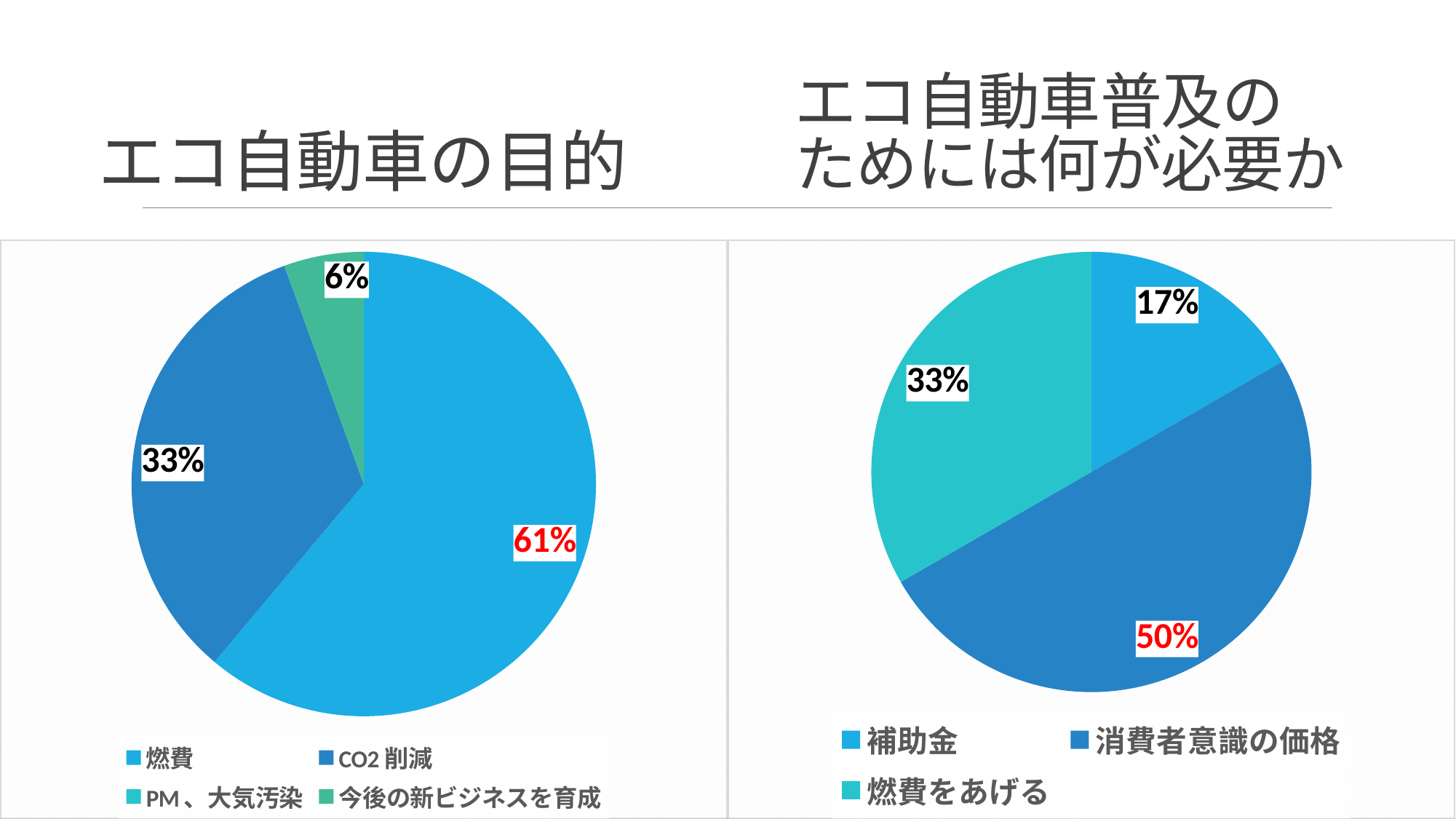

エコ自動車普及の
ためには何が必要か
# エコ自動車の目的

### Chart

| Category |  |  |  |  |  |
|---|---|---|---|---|---|
| 燃費 | 11.0 | 11.0 | 1.0 | 1.0 | 1.0 |
| CO2削減 | 6.0 | 12.0 | 1.0 | 1.0 | None |
| PM、大気汚染 | None | 1.0 | 1.0 | None | None |
| 今後の新ビジネスを育成 | 1.0 | 1.0 | 1.0 | None | None |

### Chart

| Category |  |  |  |  |  |
|---|---|---|---|---|---|
| 補助金 | 3.0 | 7.0 | 1.0 | None | 1.0 |
| 消費者意識の価格 | 9.0 | 13.0 | 2.0 | 2.0 | None |
| 燃費をあげる | 6.0 | 5.0 | 1.0 | None | None |